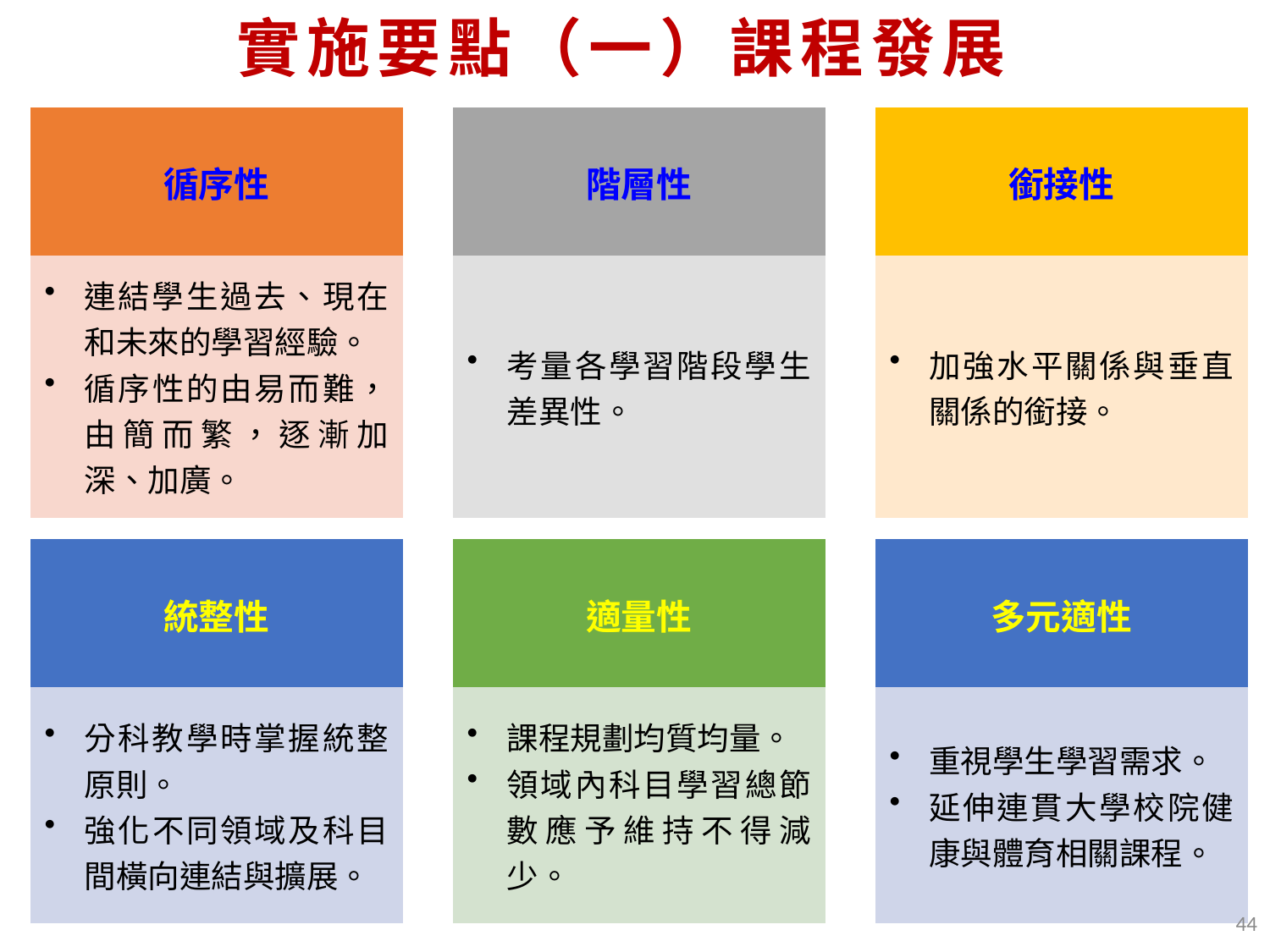

# 實施要點（一）課程發展
循序性
階層性
銜接性
循序性的由易而難，由簡而繁，逐漸加深、加廣。
考量各學習階段學生差異性。
加強水平關係與垂直關係的銜接。
連結學生過去、現在和未來的學習經驗。
統整性
分科教學時掌握統整原則。
適量性
課程規劃均質均量。
多元適性
重視學生學習需求。
強化不同領域及科目間橫向連結與擴展。
領域內科目學習總節數應予維持不得減少。
延伸連貫大學校院健康與體育相關課程。
44